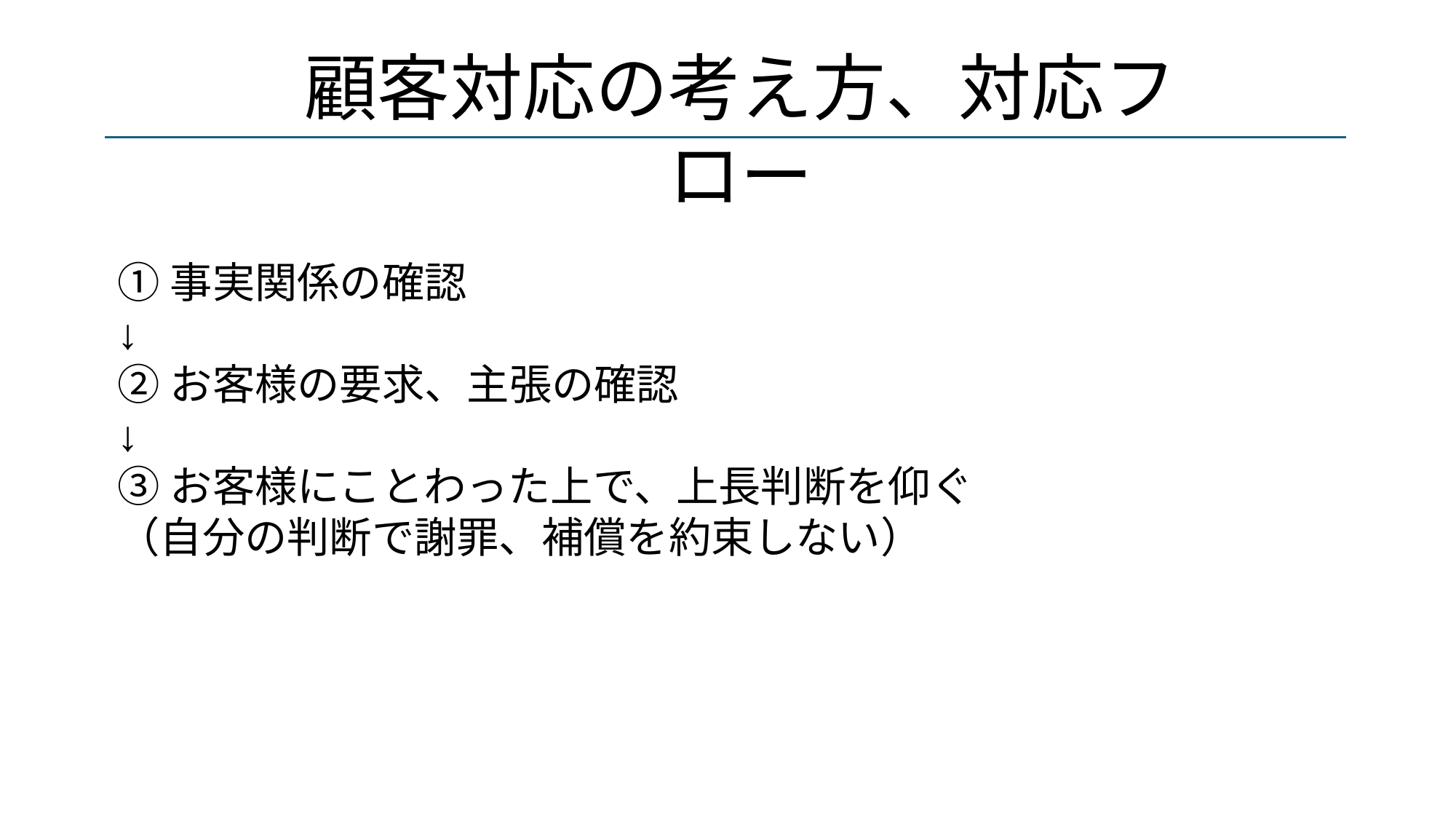

顧客対応の考え方、対応フロー
①事実関係の確認
↓
②お客様の要求、主張の確認
↓
③お客様にことわった上で、上長判断を仰ぐ
（自分の判断で謝罪、補償を約束しない）